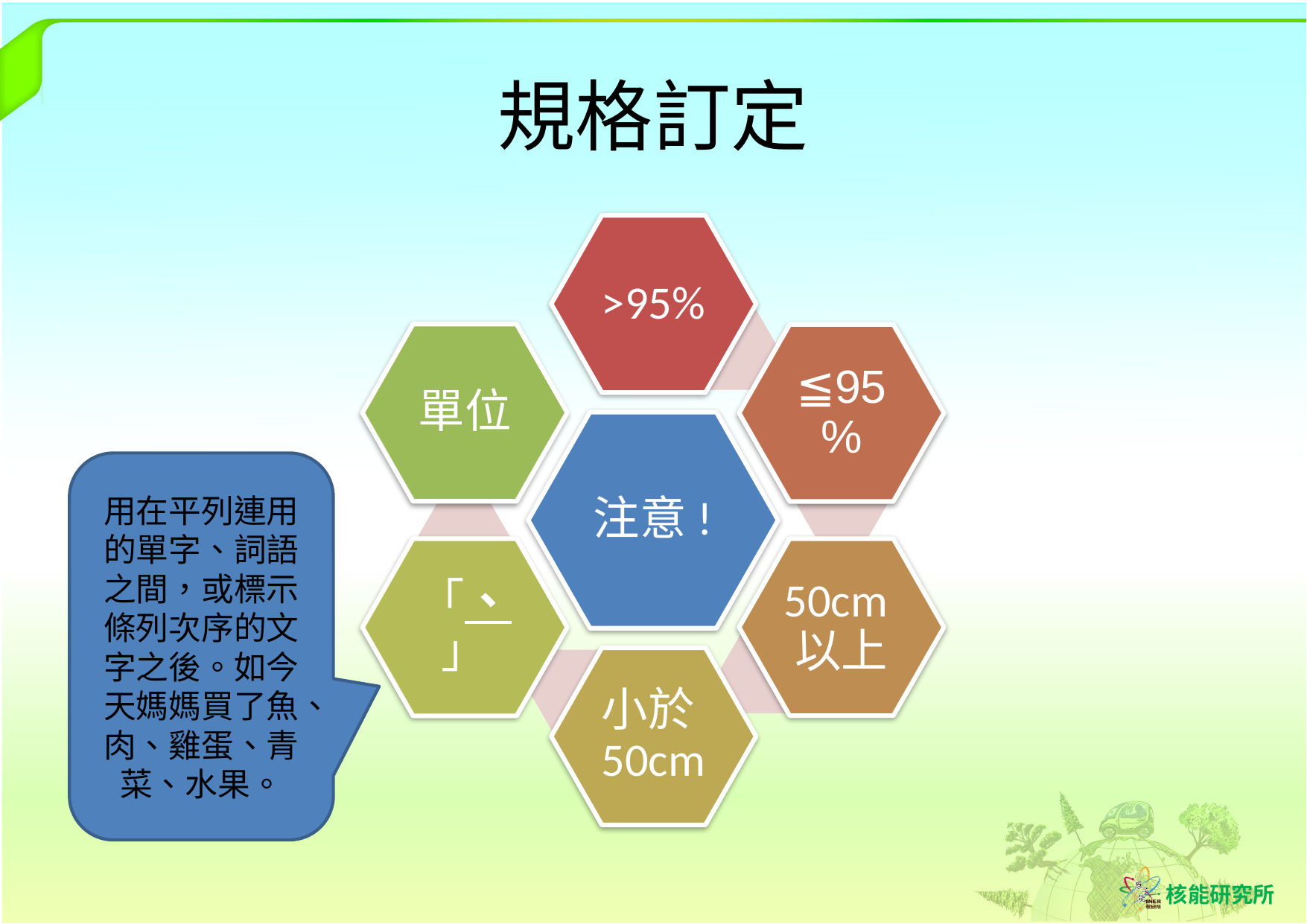

# 規格訂定
注意!
>95%
≦95%
50cm以上
小於50cm
「、」
單位
用在平列連用的單字、詞語之間，或標示條列次序的文字之後。如今天媽媽買了魚、肉、雞蛋、青菜、水果。